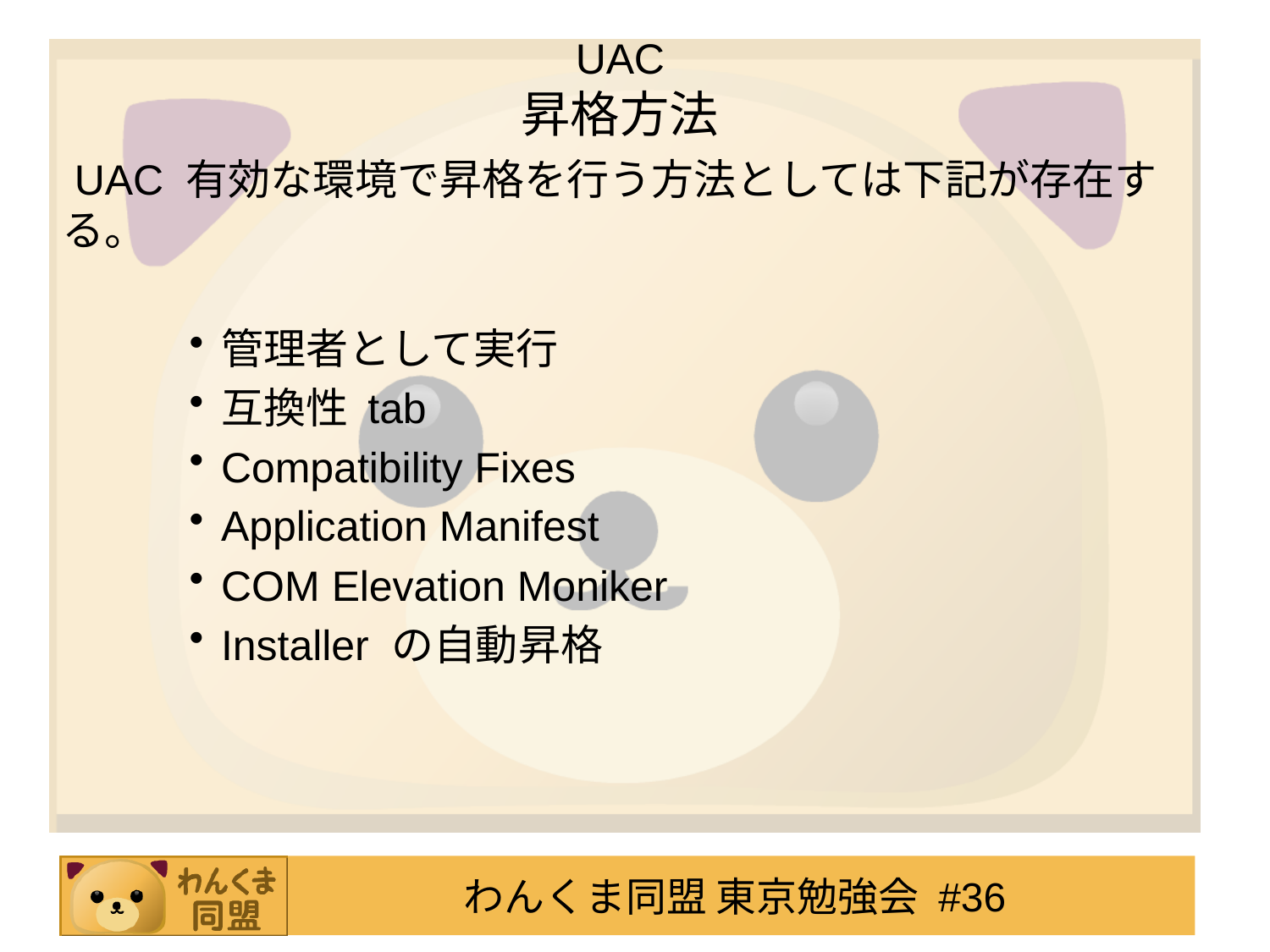

# UAC 昇格方法
UAC 有効な環境で昇格を行う方法としては下記が存在する。

管理者として実行
互換性 tab
Compatibility Fixes
Application Manifest
COM Elevation Moniker
Installer の自動昇格